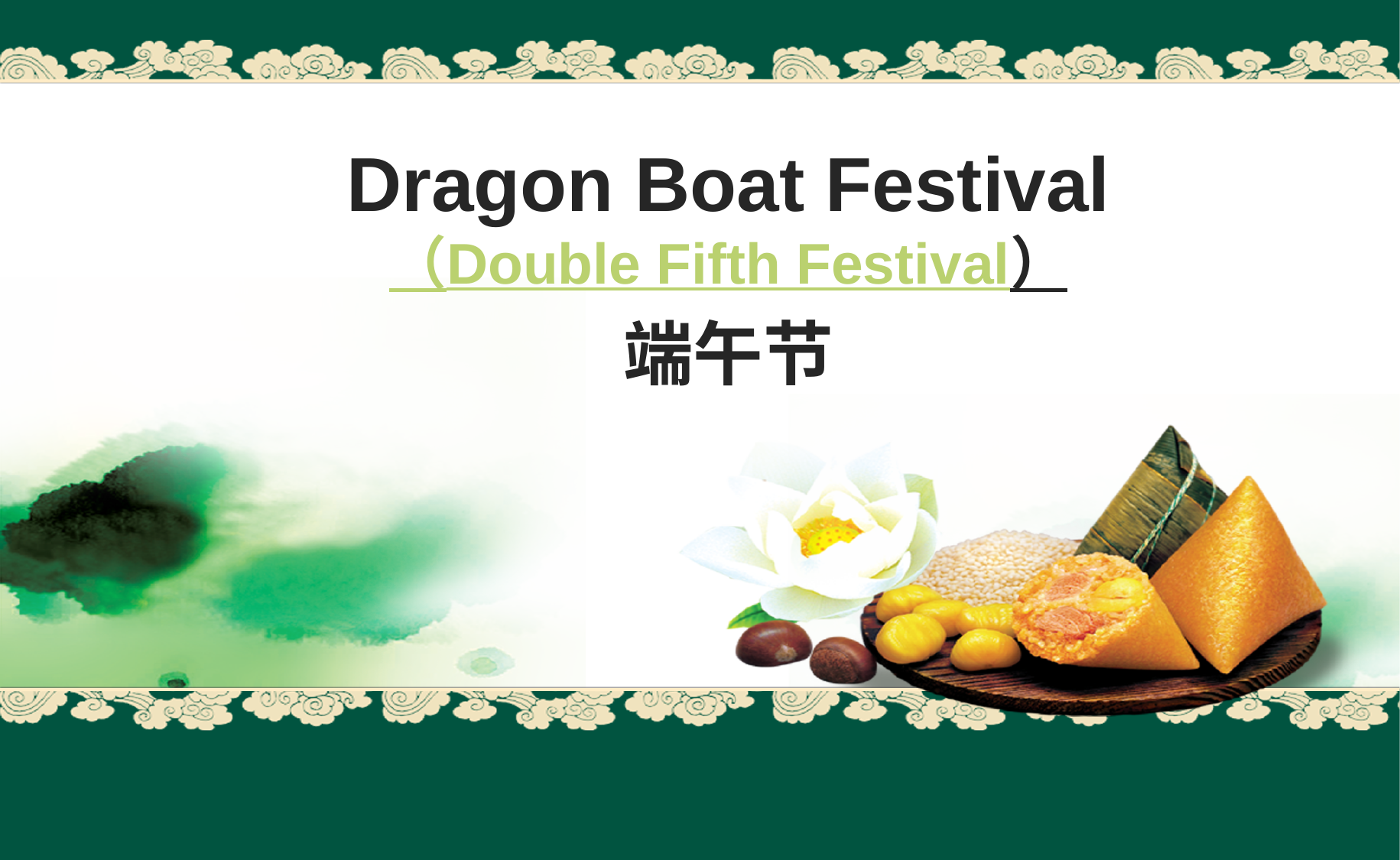

Dragon Boat Festival
（Double Fifth Festival）
端午节